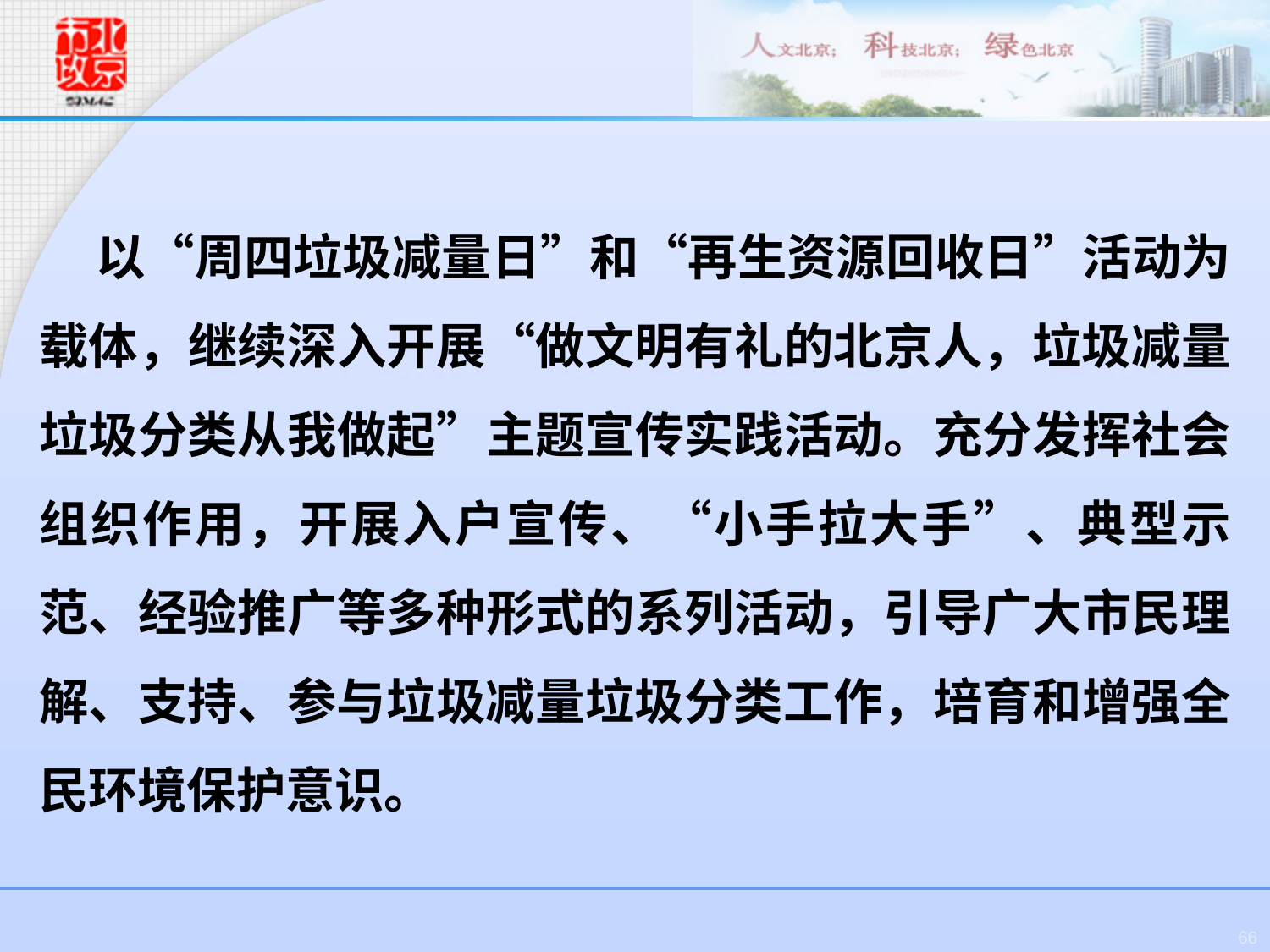

以“周四垃圾减量日”和“再生资源回收日”活动为载体，继续深入开展“做文明有礼的北京人，垃圾减量垃圾分类从我做起”主题宣传实践活动。充分发挥社会组织作用，开展入户宣传、“小手拉大手”、典型示范、经验推广等多种形式的系列活动，引导广大市民理解、支持、参与垃圾减量垃圾分类工作，培育和增强全民环境保护意识。

66